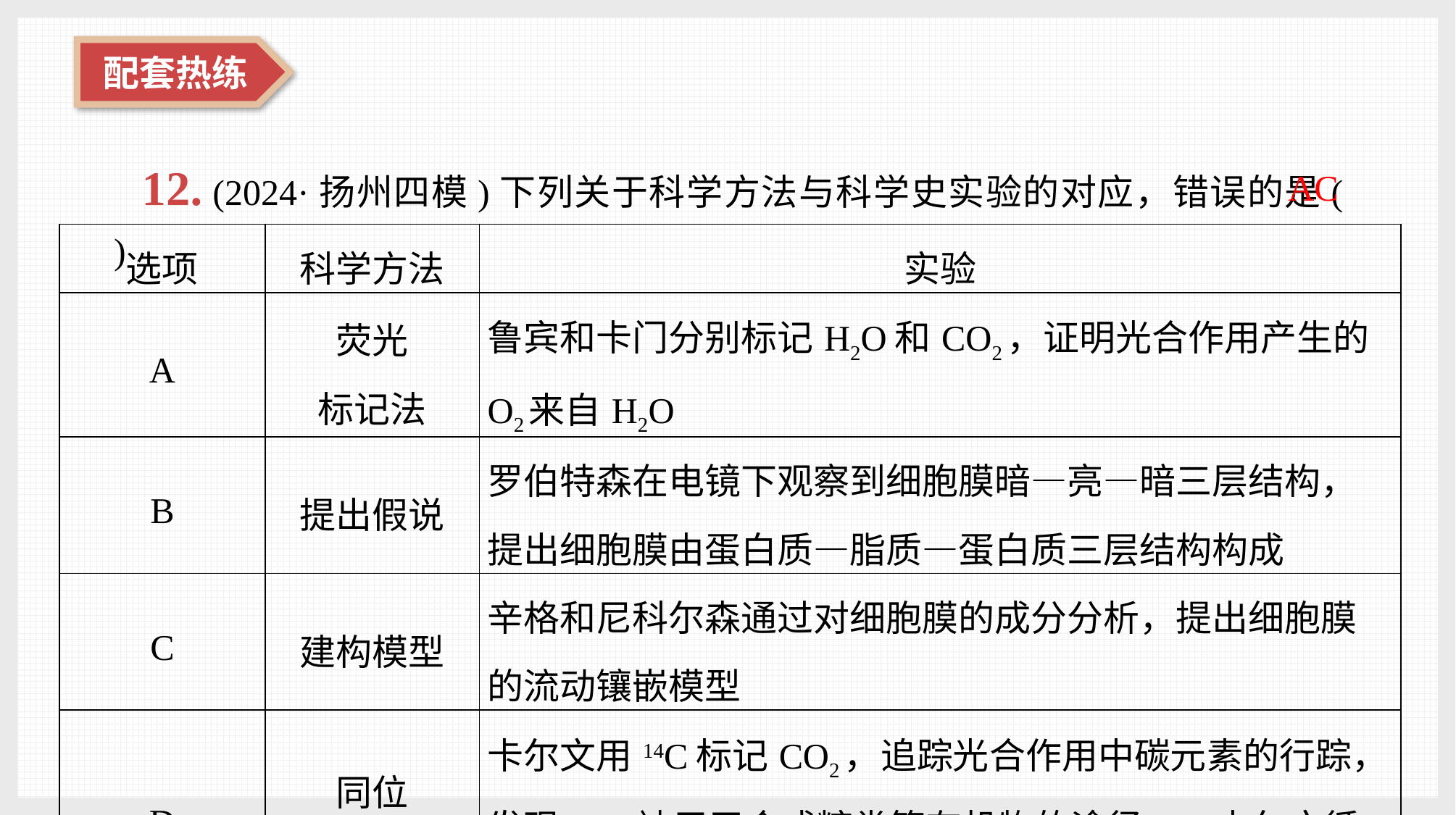

12. (2024·扬州四模)下列关于科学方法与科学史实验的对应，错误的是(　 　)
AC
| 选项 | 科学方法 | 实验 |
| --- | --- | --- |
| A | 荧光 标记法 | 鲁宾和卡门分别标记H2O和CO2，证明光合作用产生的O2来自H2O |
| B | 提出假说 | 罗伯特森在电镜下观察到细胞膜暗—亮—暗三层结构，提出细胞膜由蛋白质—脂质—蛋白质三层结构构成 |
| C | 建构模型 | 辛格和尼科尔森通过对细胞膜的成分分析，提出细胞膜的流动镶嵌模型 |
| D | 同位 素标记 | 卡尔文用14C标记CO2，追踪光合作用中碳元素的行踪，发现CO2被用于合成糖类等有机物的途径——卡尔文循环 |